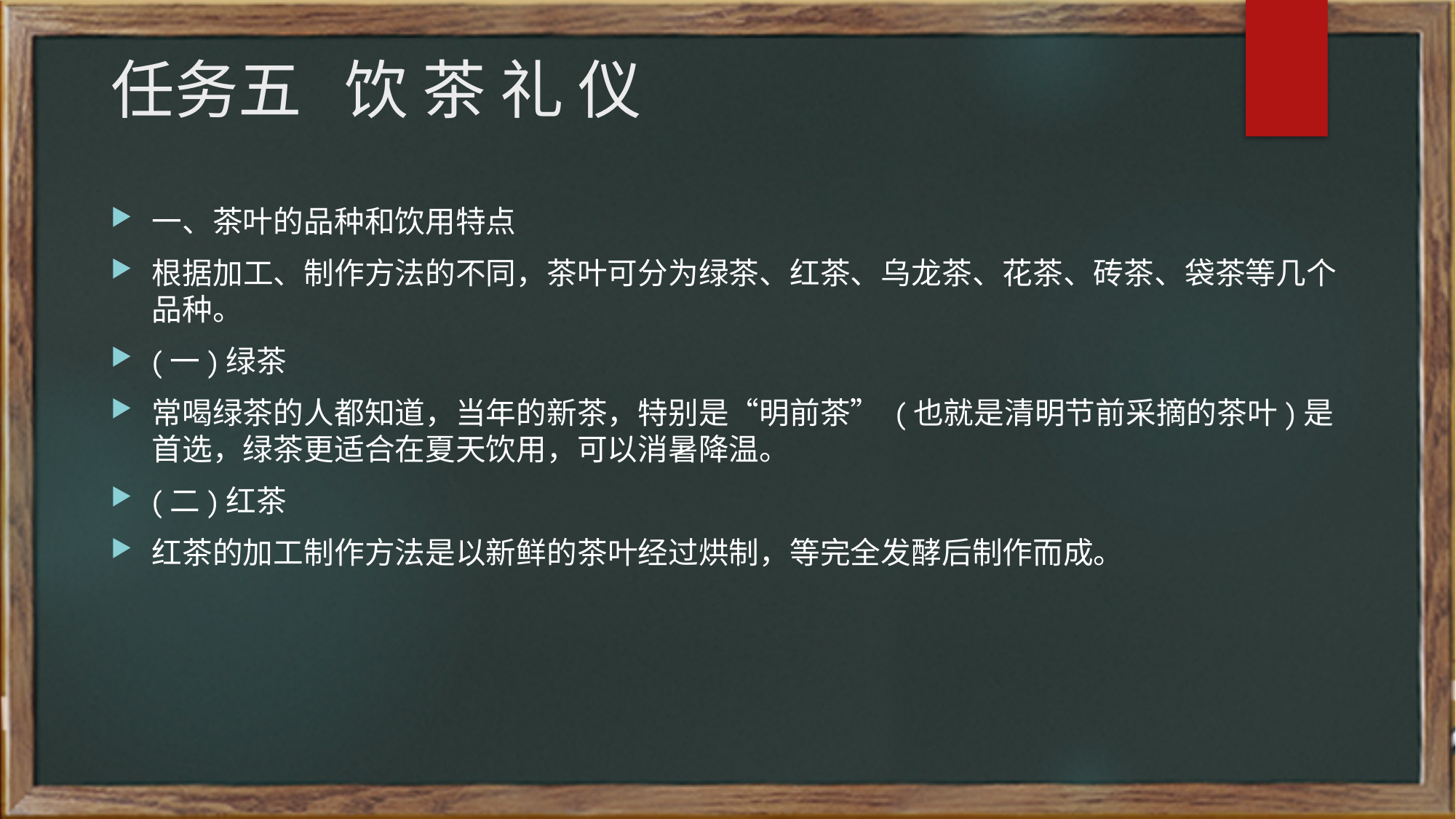

# 任务五   饮 茶 礼 仪
一、茶叶的品种和饮用特点
根据加工、制作方法的不同，茶叶可分为绿茶、红茶、乌龙茶、花茶、砖茶、袋茶等几个品种。
(一)绿茶
常喝绿茶的人都知道，当年的新茶，特别是“明前茶” (也就是清明节前采摘的茶叶)是首选，绿茶更适合在夏天饮用，可以消暑降温。
(二)红茶
红茶的加工制作方法是以新鲜的茶叶经过烘制，等完全发酵后制作而成。